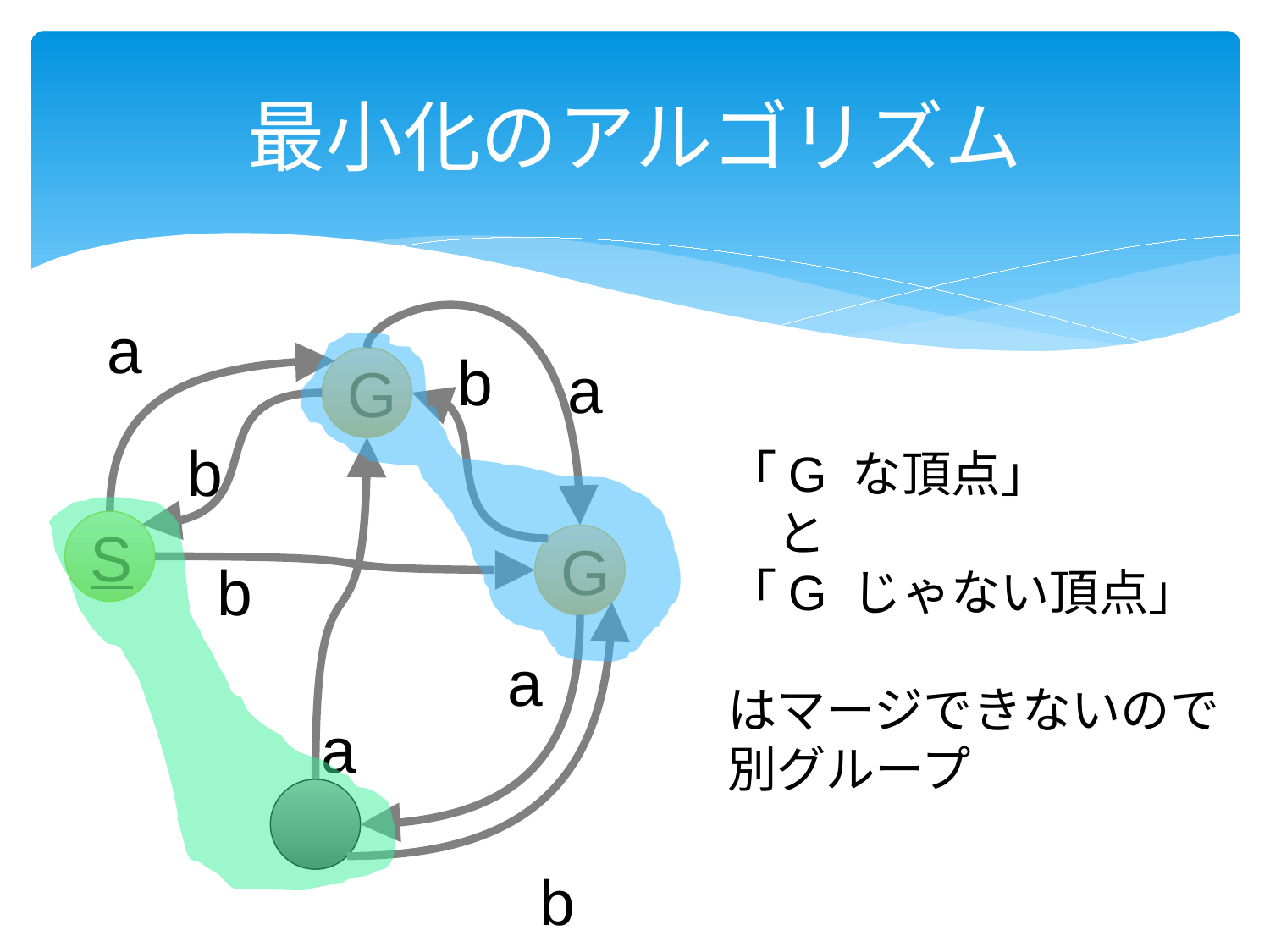

# 最小化のアルゴリズム
a

b
a
G
b
「G な頂点」
　と
「G じゃない頂点」

はマージできないので
別グループ

S
G
b
a
a

b